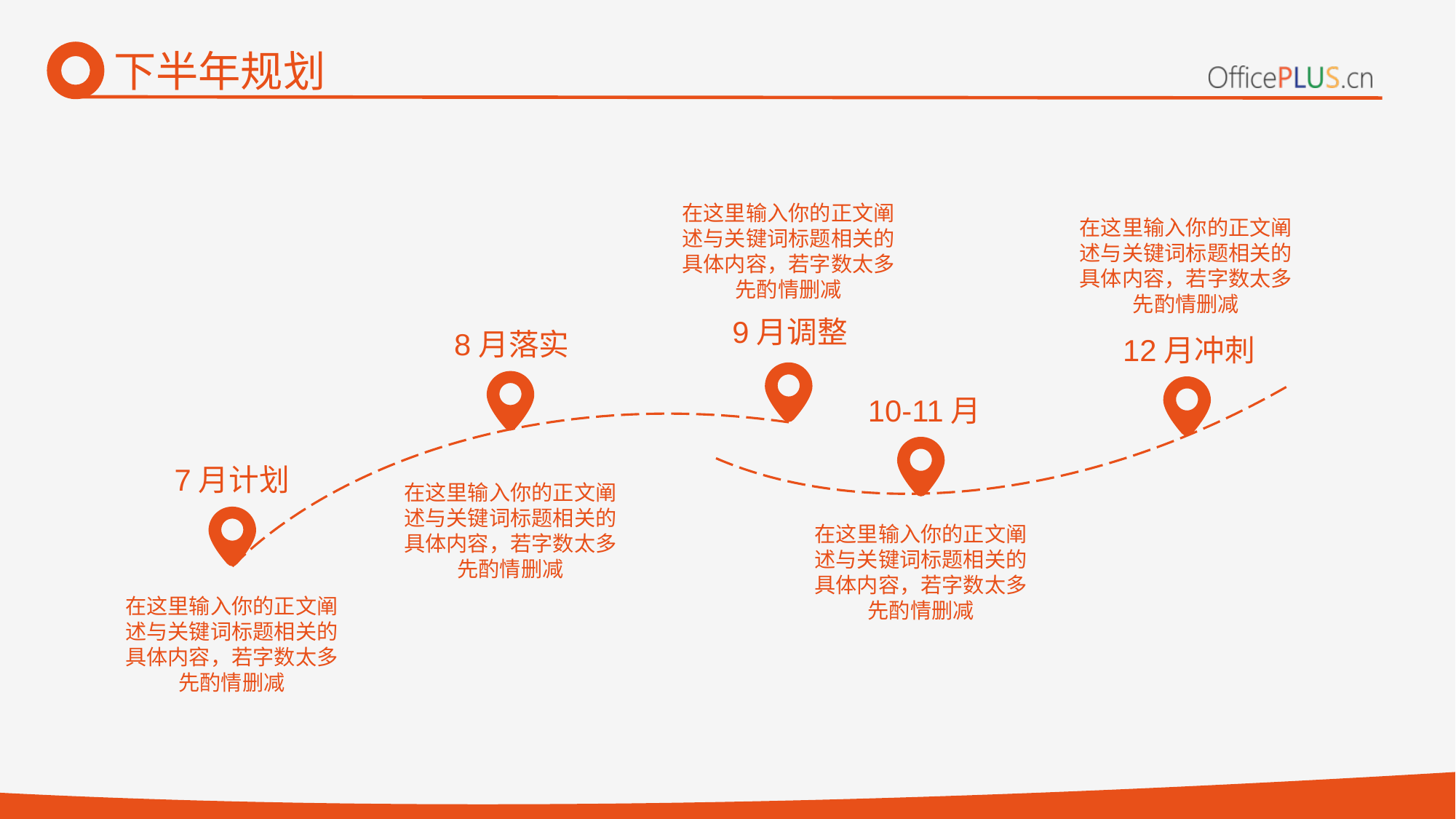

# 下半年规划
在这里输入你的正文阐述与关键词标题相关的具体内容，若字数太多先酌情删减
在这里输入你的正文阐述与关键词标题相关的具体内容，若字数太多先酌情删减
9月调整
8月落实
12月冲刺

10-11月
7月计划
在这里输入你的正文阐述与关键词标题相关的具体内容，若字数太多先酌情删减
在这里输入你的正文阐述与关键词标题相关的具体内容，若字数太多先酌情删减
在这里输入你的正文阐述与关键词标题相关的具体内容，若字数太多先酌情删减